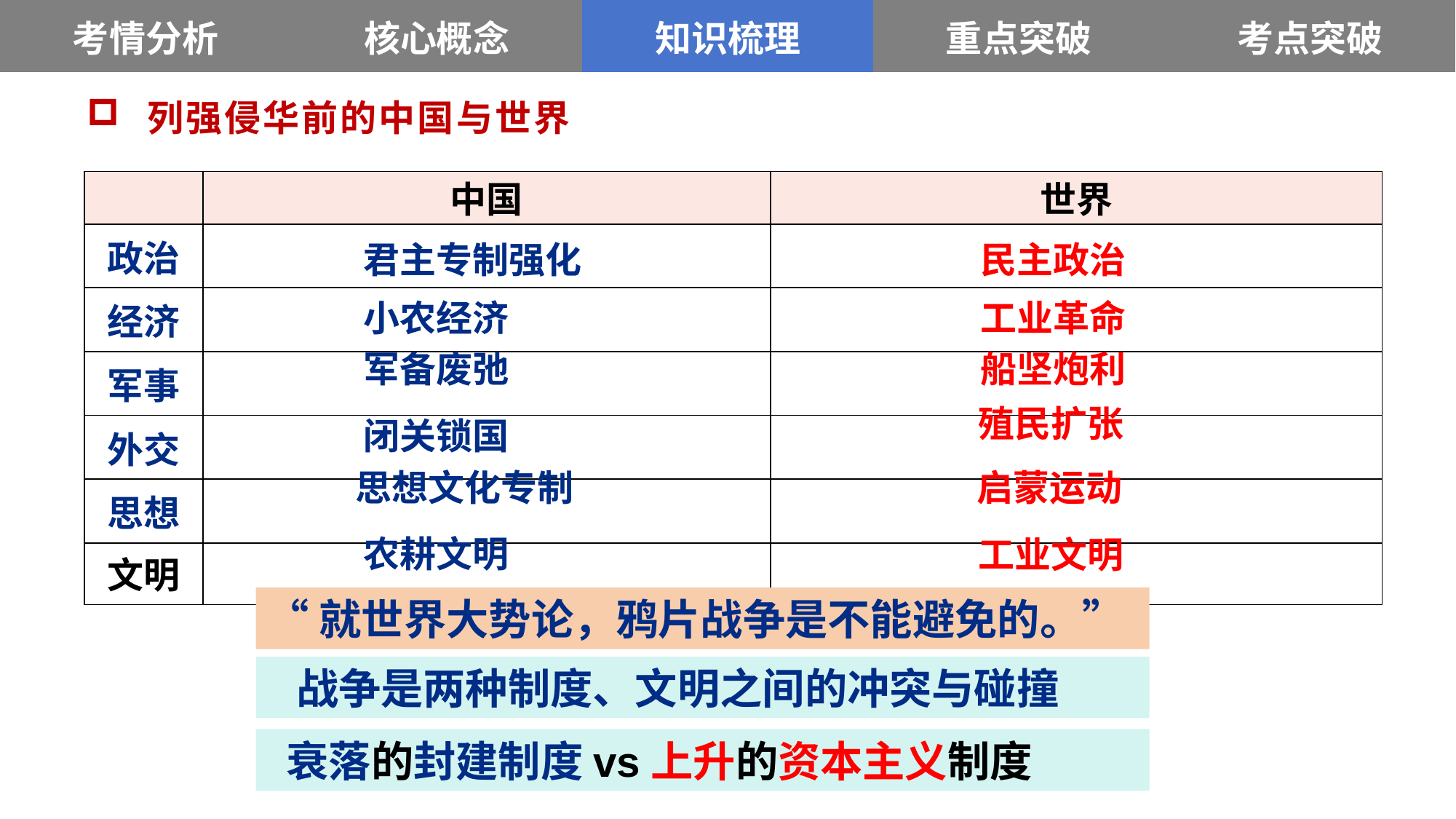

| 考情分析 | 核心概念 | 知识梳理 | 重点突破 | 考点突破 |
| --- | --- | --- | --- | --- |
 列强侵华前的中国与世界

|  | 中国 | 世界 |
| --- | --- | --- |
| 政治 |  |  |
| 经济 |  |  |
| 军事 |  |  |
| 外交 |  |  |
| 思想 |  |  |
| 文明 |  |  |
君主专制强化
民主政治
小农经济
工业革命
军备废弛
船坚炮利
殖民扩张
闭关锁国
 思想文化专制
启蒙运动
农耕文明
工业文明
“就世界大势论，鸦片战争是不能避免的。”
  战争是两种制度、文明之间的冲突与碰撞
 衰落的封建制度vs上升的资本主义制度